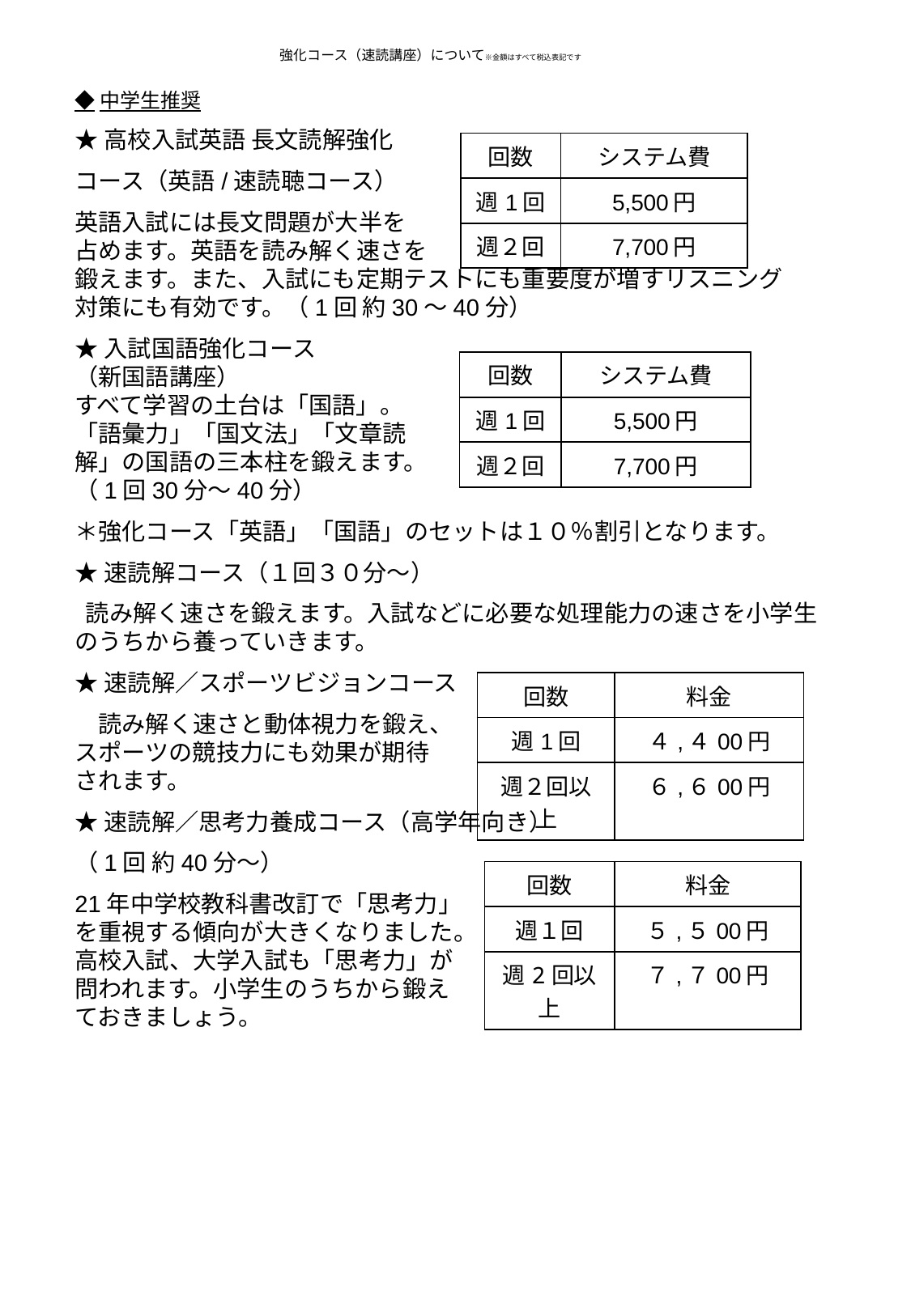

# 強化コース（速読講座）について※金額はすべて税込表記です
◆中学生推奨
★高校入試英語 長文読解強化
コース（英語/速読聴コース）
英語入試には長文問題が大半を
占めます。英語を読み解く速さを
鍛えます。また、入試にも定期テストにも重要度が増すリスニング
対策にも有効です。（1回 約30～40分）
★入試国語強化コース
（新国語講座）
すべて学習の土台は「国語」。
「語彙力」「国文法」「文章読
解」の国語の三本柱を鍛えます。
（1回30分～40分）
＊強化コース「英語」「国語」のセットは１０％割引となります。
★速読解コース（１回３０分～）
 読み解く速さを鍛えます。入試などに必要な処理能力の速さを小学生のうちから養っていきます。
★速読解／スポーツビジョンコース
　読み解く速さと動体視力を鍛え、
スポーツの競技力にも効果が期待
されます。
★速読解／思考力養成コース（高学年向き）
（1回 約40分～）
21年中学校教科書改訂で「思考力」
を重視する傾向が大きくなりました。
高校入試、大学入試も「思考力」が
問われます。小学生のうちから鍛え
ておきましょう。

| 回数 | システム費 |
| --- | --- |
| 週1回 | 5,500円 |
| 週２回 | 7,700円 |
| 回数 | システム費 |
| --- | --- |
| 週1回 | 5,500円 |
| 週２回 | 7,700円 |
| 回数 | 料金 |
| --- | --- |
| 週1回 | ４,４00円 |
| 週２回以上 | ６,６00円 |
| 回数 | 料金 |
| --- | --- |
| 週１回 | ５,５00円 |
| 週2回以上 | ７,７00円 |